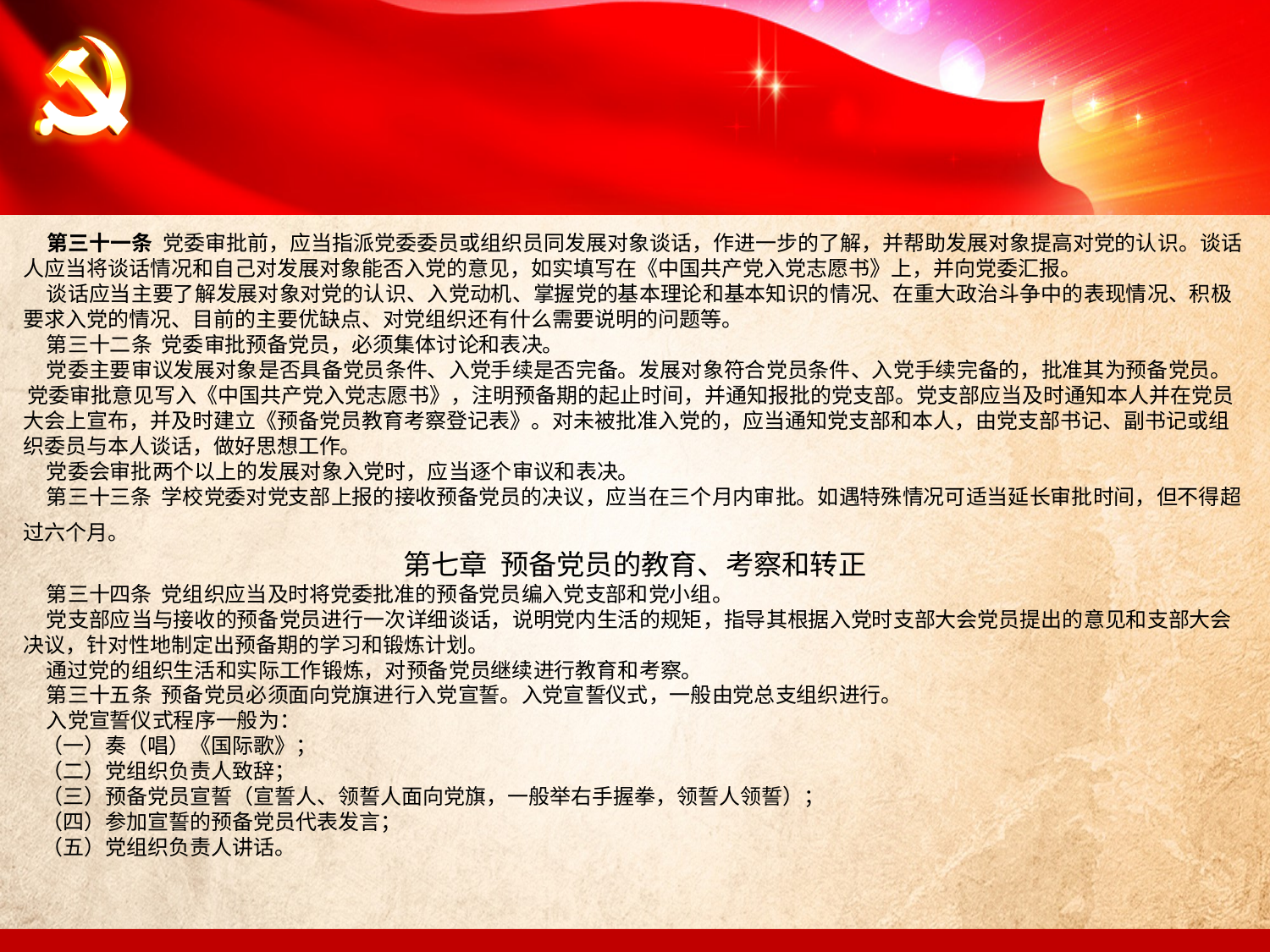

第三十一条  党委审批前，应当指派党委委员或组织员同发展对象谈话，作进一步的了解，并帮助发展对象提高对党的认识。谈话人应当将谈话情况和自己对发展对象能否入党的意见，如实填写在《中国共产党入党志愿书》上，并向党委汇报。
    谈话应当主要了解发展对象对党的认识、入党动机、掌握党的基本理论和基本知识的情况、在重大政治斗争中的表现情况、积极要求入党的情况、目前的主要优缺点、对党组织还有什么需要说明的问题等。
    第三十二条  党委审批预备党员，必须集体讨论和表决。
    党委主要审议发展对象是否具备党员条件、入党手续是否完备。发展对象符合党员条件、入党手续完备的，批准其为预备党员。     党委审批意见写入《中国共产党入党志愿书》，注明预备期的起止时间，并通知报批的党支部。党支部应当及时通知本人并在党员大会上宣布，并及时建立《预备党员教育考察登记表》。对未被批准入党的，应当通知党支部和本人，由党支部书记、副书记或组织委员与本人谈话，做好思想工作。
    党委会审批两个以上的发展对象入党时，应当逐个审议和表决。
    第三十三条  学校党委对党支部上报的接收预备党员的决议，应当在三个月内审批。如遇特殊情况可适当延长审批时间，但不得超过六个月。
第七章  预备党员的教育、考察和转正
    第三十四条  党组织应当及时将党委批准的预备党员编入党支部和党小组。
    党支部应当与接收的预备党员进行一次详细谈话，说明党内生活的规矩，指导其根据入党时支部大会党员提出的意见和支部大会决议，针对性地制定出预备期的学习和锻炼计划。
    通过党的组织生活和实际工作锻炼，对预备党员继续进行教育和考察。
    第三十五条  预备党员必须面向党旗进行入党宣誓。入党宣誓仪式，一般由党总支组织进行。
    入党宣誓仪式程序一般为：
   （一）奏（唱）《国际歌》；
   （二）党组织负责人致辞；
   （三）预备党员宣誓（宣誓人、领誓人面向党旗，一般举右手握拳，领誓人领誓）；
   （四）参加宣誓的预备党员代表发言；
   （五）党组织负责人讲话。